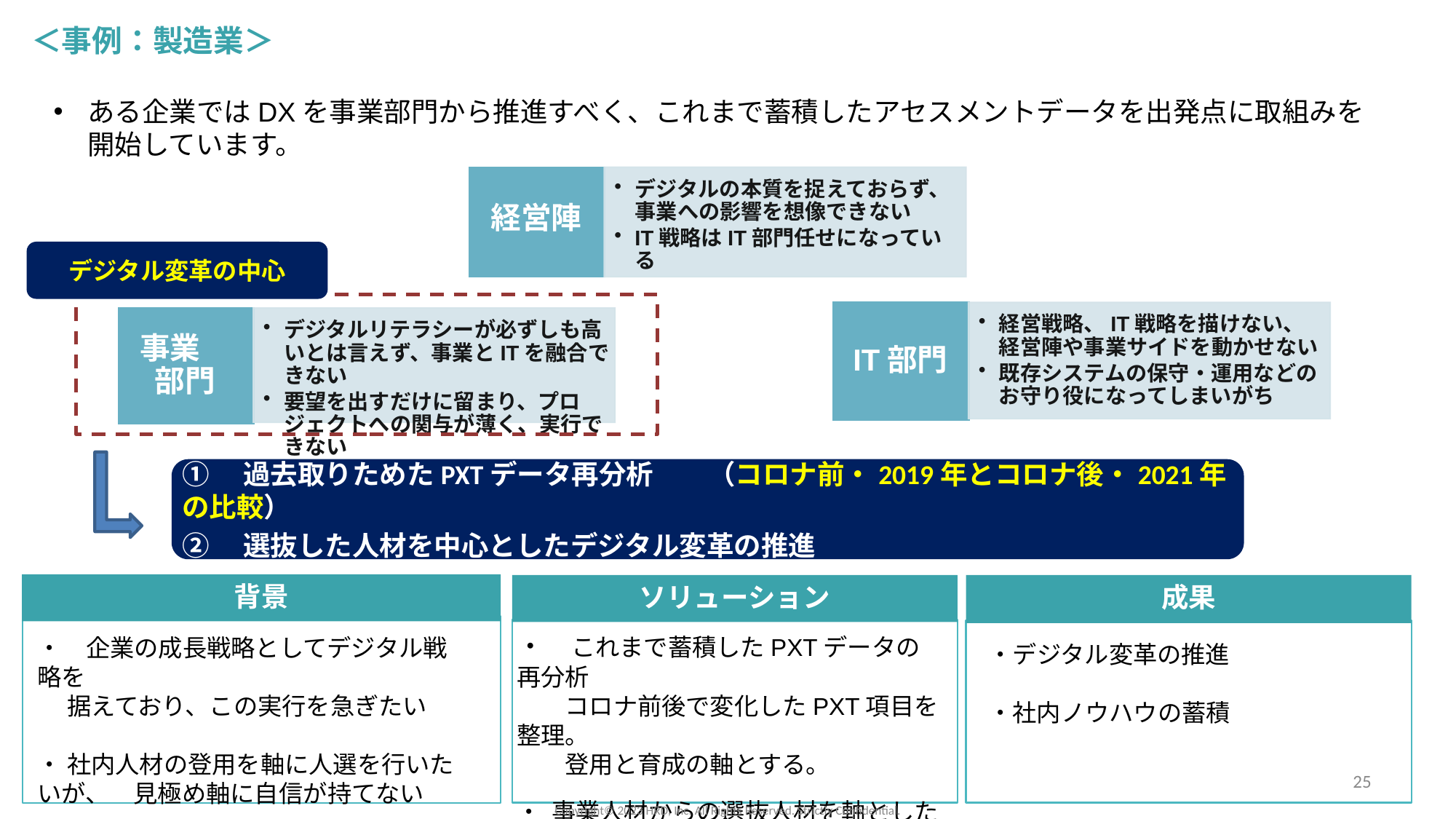

＜事例：製造業＞

ある企業ではDXを事業部門から推進すべく、これまで蓄積したアセスメントデータを出発点に取組みを開始しています。

デジタルの本質を捉えておらず、事業への影響を想像できない
IT戦略はIT部門任せになっている

経営陣
デジタル変革の中心

経営戦略、IT戦略を描けない、経営陣や事業サイドを動かせない
既存システムの保守・運用などのお守り役になってしまいがち

IT部門

デジタルリテラシーが必ずしも高いとは言えず、事業とITを融合できない
要望を出すだけに留まり、プロジェクトへの関与が薄く、実行できない

事業　部門
①　過去取りためたPXTデータ再分析　　（コロナ前・2019年とコロナ後・2021年の比較）
②　選抜した人材を中心としたデジタル変革の推進

背景

ソリューション

成果

・　これまで蓄積したPXTデータの再分析
　　コロナ前後で変化したPXT項目を整理。
　　登用と育成の軸とする。

・  事業人材からの選抜人材を軸とした
　　変革推進プログラムの企画・実行
・　企業の成長戦略としてデジタル戦略を
　 据えており、この実行を急ぎたい

・ 社内人材の登用を軸に人選を行いたいが、　見極め軸に自信が持てない
・デジタル変革の推進

・社内ノウハウの蓄積
25
Copyright©️ 2023 HRD, Inc. All Rights Reserved. Strictly Confidential.